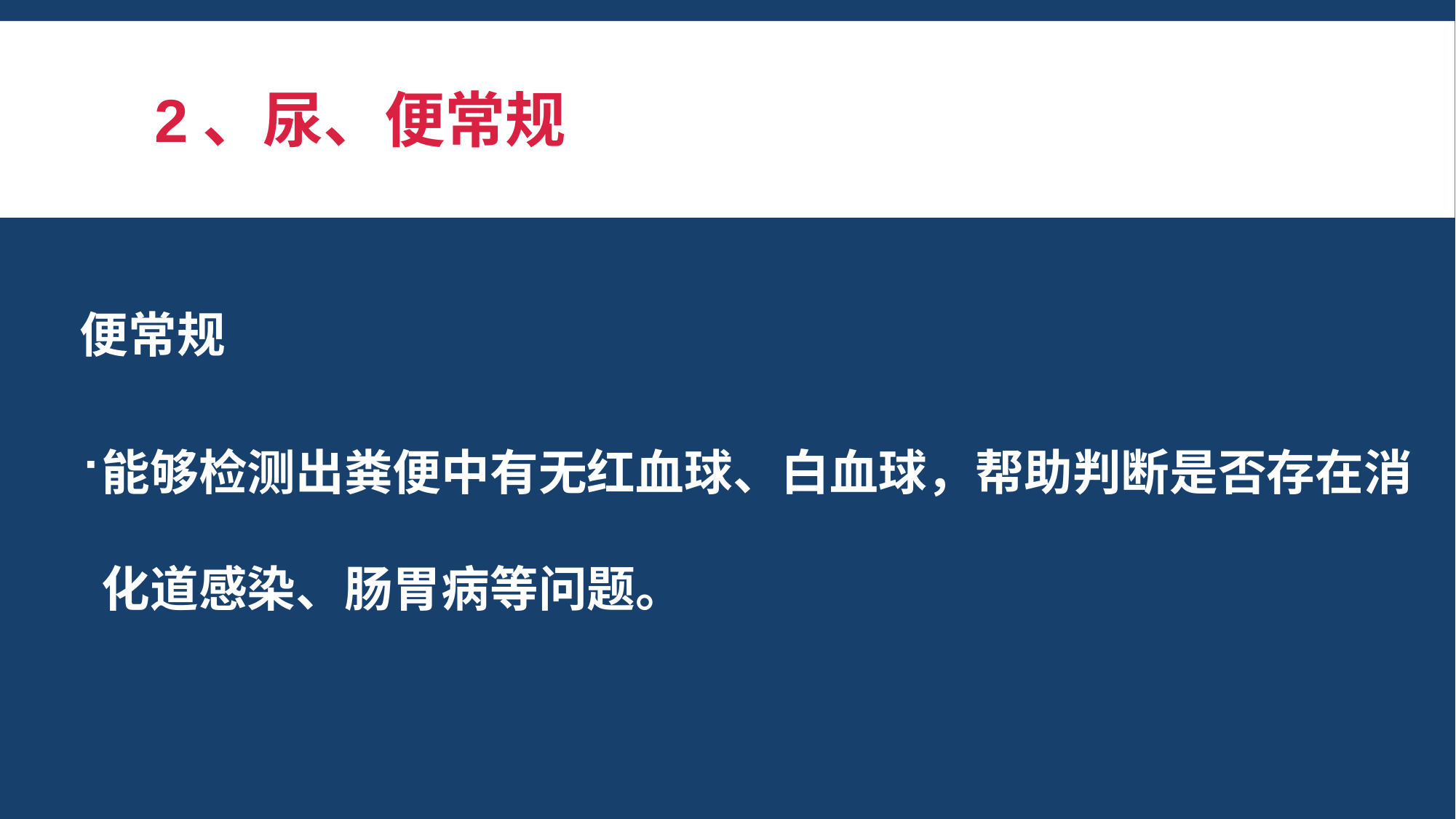

# 2、尿、便常规
便常规
能够检测出粪便中有无红血球、白血球，帮助判断是否存在消化道感染、肠胃病等问题。